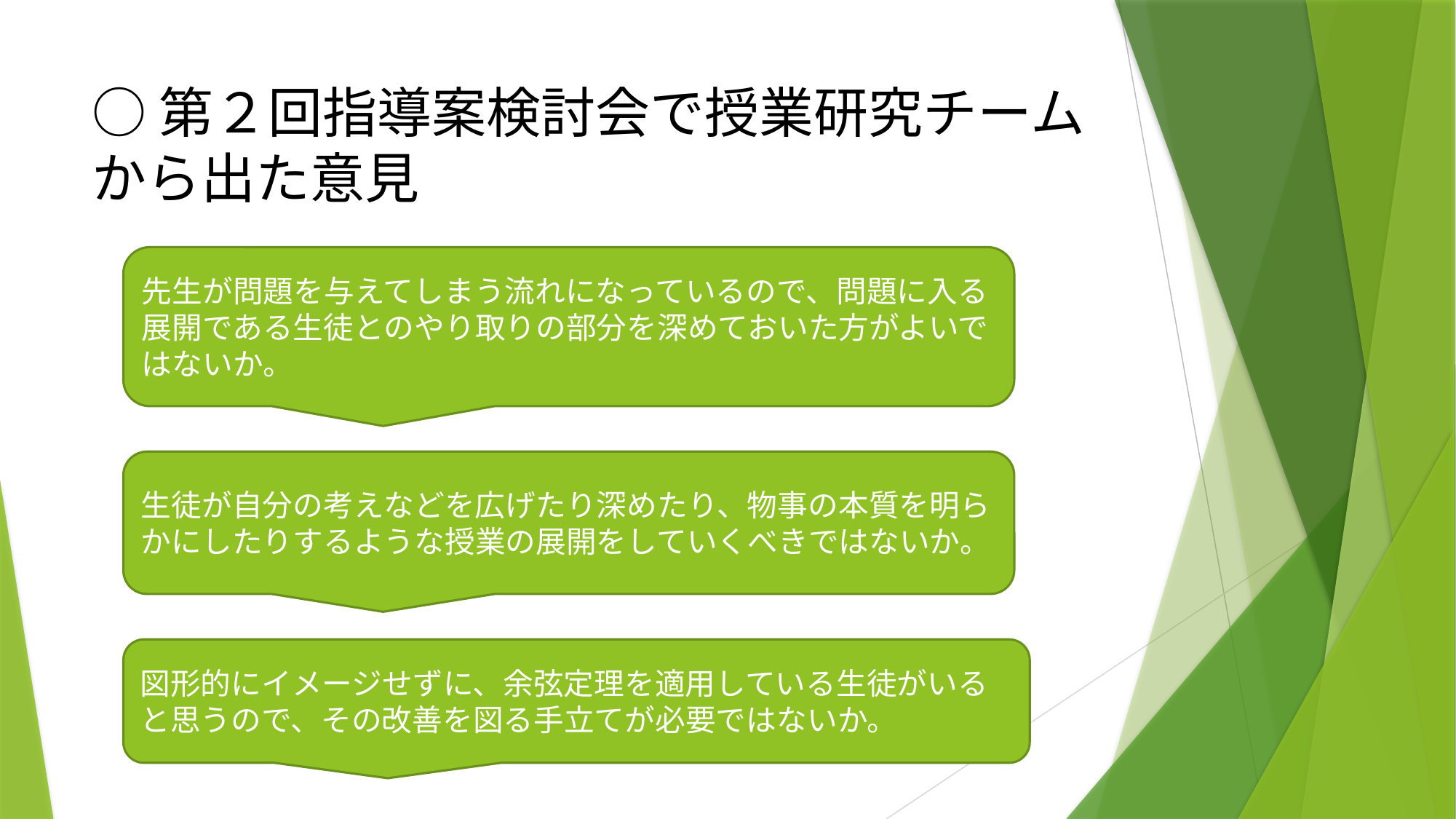

# ○第２回指導案検討会で授業研究チームから出た意見
先生が問題を与えてしまう流れになっているので、問題に入る展開である生徒とのやり取りの部分を深めておいた方がよいではないか。
生徒が自分の考えなどを広げたり深めたり、物事の本質を明らかにしたりするような授業の展開をしていくべきではないか。
図形的にイメージせずに、余弦定理を適用している生徒がいると思うので、その改善を図る手立てが必要ではないか。